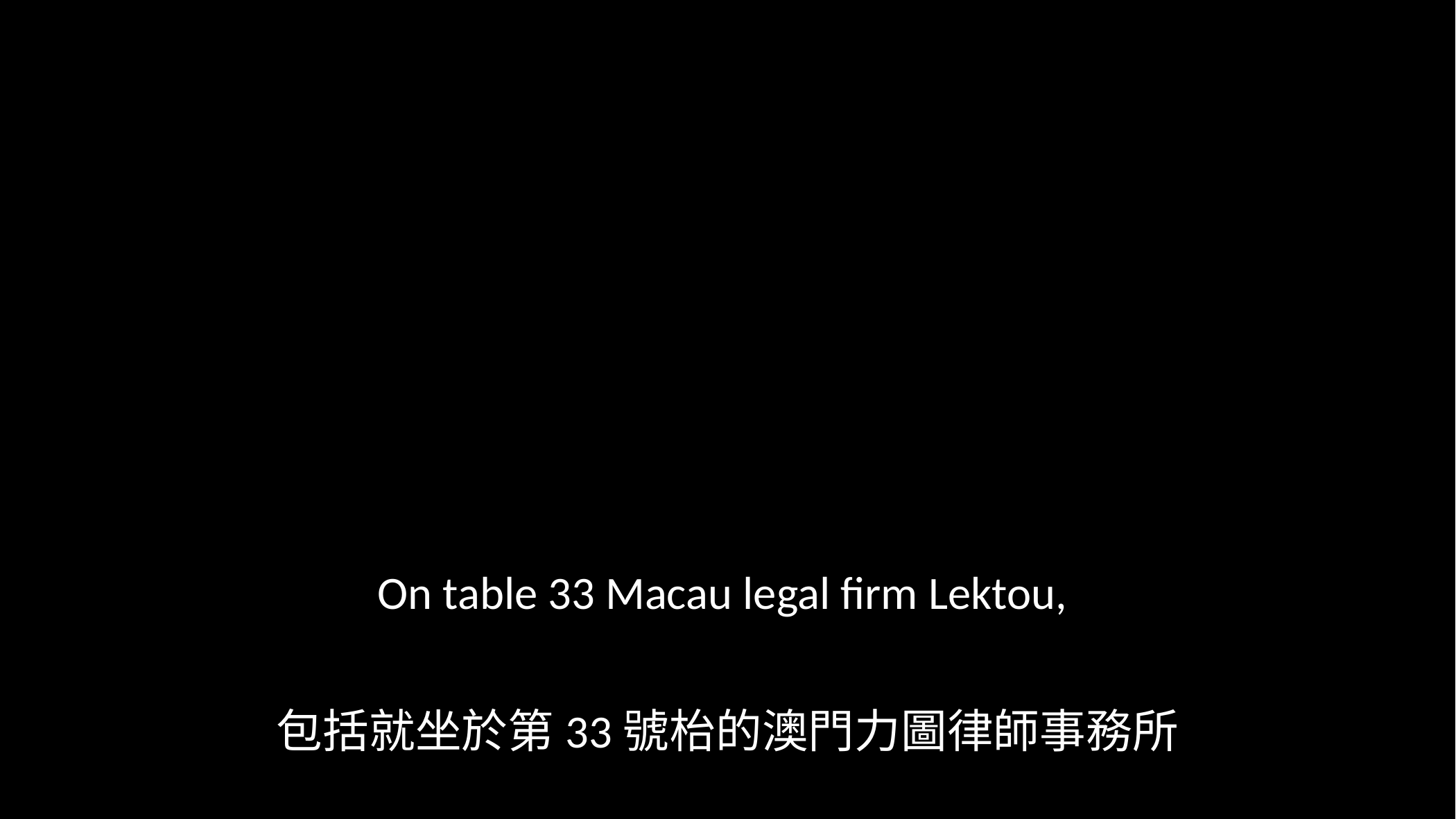

On table 33 Macau legal firm Lektou,

包括就坐於第33號枱的澳門力圖律師事務所